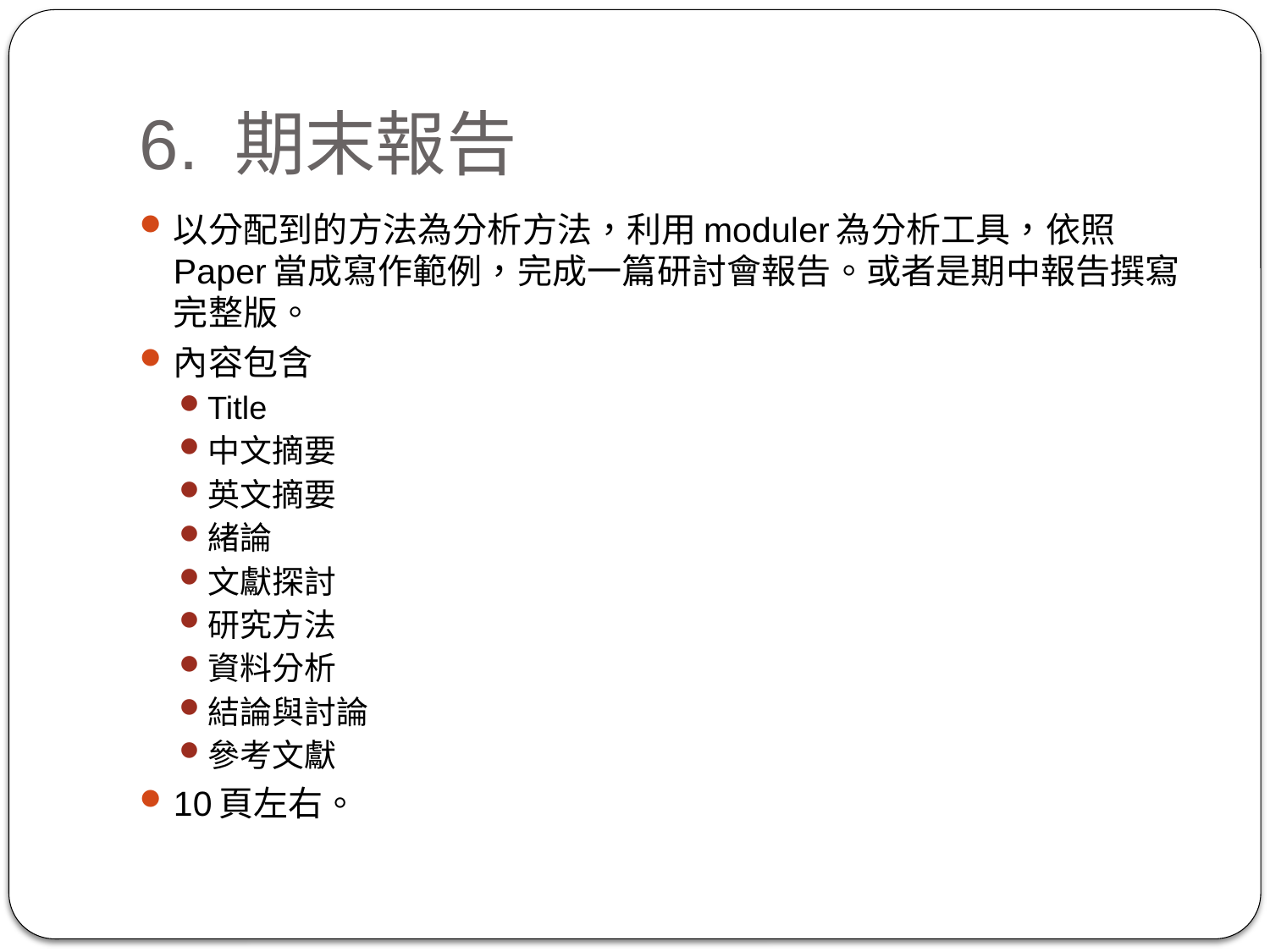

# 6. 期末報告
以分配到的方法為分析方法，利用moduler為分析工具，依照Paper當成寫作範例，完成一篇研討會報告。或者是期中報告撰寫完整版。
內容包含
Title
中文摘要
英文摘要
緒論
文獻探討
研究方法
資料分析
結論與討論
參考文獻
10頁左右。